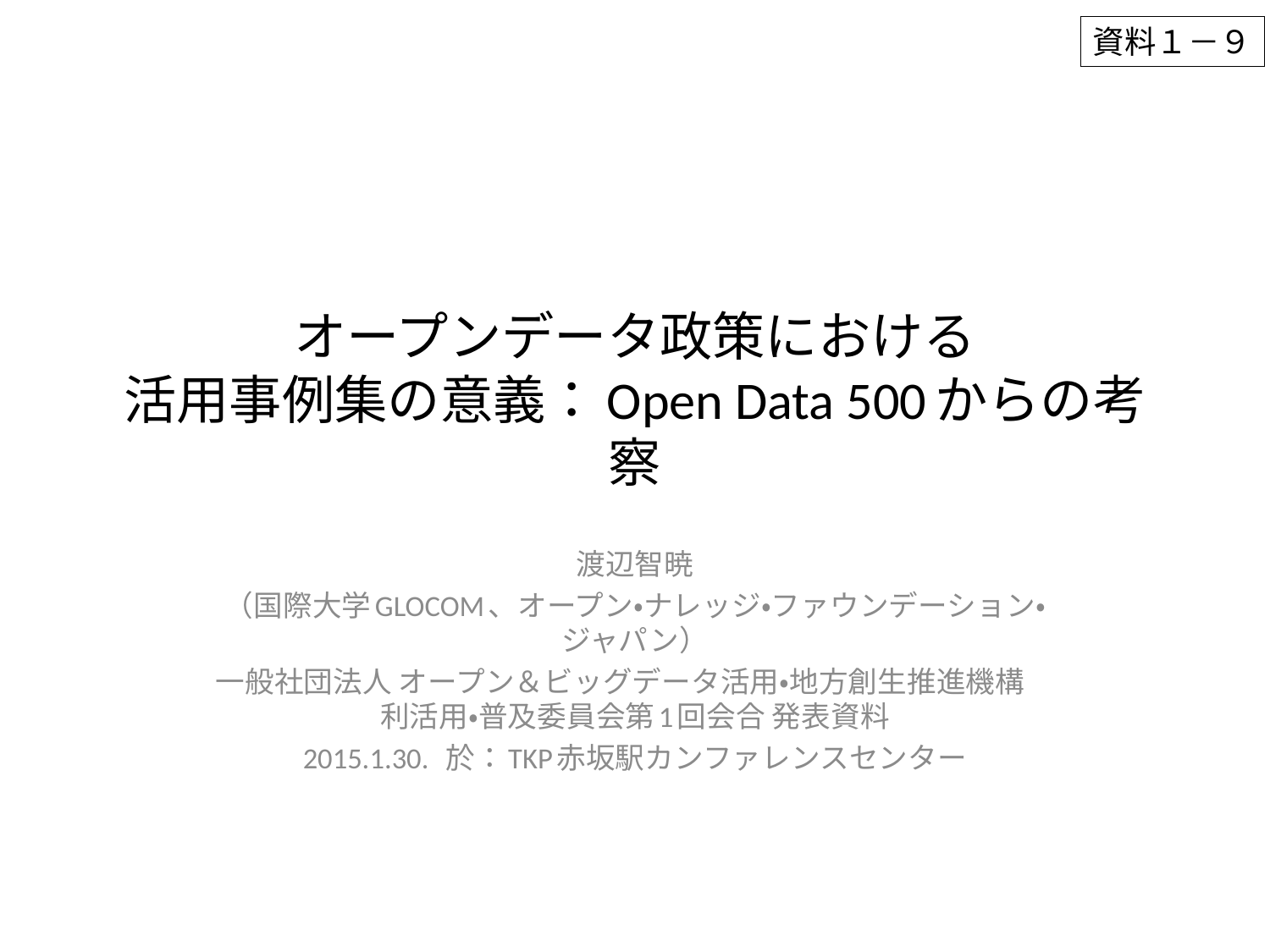

資料１－９
# オープンデータ政策における 活用事例集の意義：Open Data 500からの考察
渡辺智暁
（国際大学GLOCOM、オープン・ナレッジ・ファウンデーション・ジャパン）
一般社団法人 オープン＆ビッグデータ活用・地方創生推進機構　利活用・普及委員会第1回会合 発表資料
2015.1.30.  於：TKP赤坂駅カンファレンスセンター